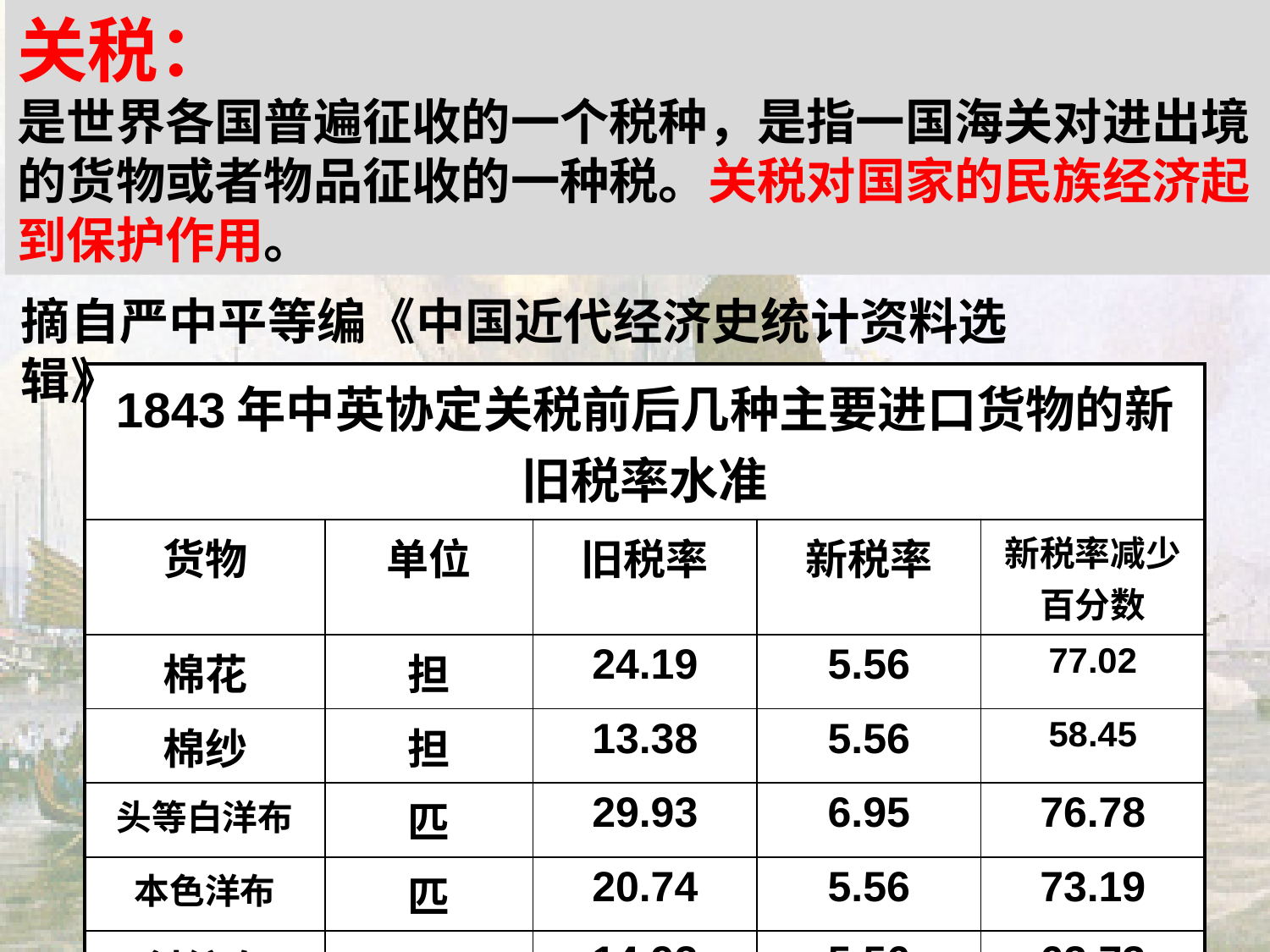

关税：
是世界各国普遍征收的一个税种，是指一国海关对进出境的货物或者物品征收的一种税。关税对国家的民族经济起到保护作用。
摘自严中平等编《中国近代经济史统计资料选辑》
| 1843年中英协定关税前后几种主要进口货物的新旧税率水准 |  |  |  |  |
| --- | --- | --- | --- | --- |
| 货物 | 单位 | 旧税率 | 新税率 | 新税率减少百分数 |
| 棉花 | 担 | 24.19 | 5.56 | 77.02 |
| 棉纱 | 担 | 13.38 | 5.56 | 58.45 |
| 头等白洋布 | 匹 | 29.93 | 6.95 | 76.78 |
| 本色洋布 | 匹 | 20.74 | 5.56 | 73.19 |
| 斜纹布 | 匹 | 14.92 | 5.56 | 62.73 |